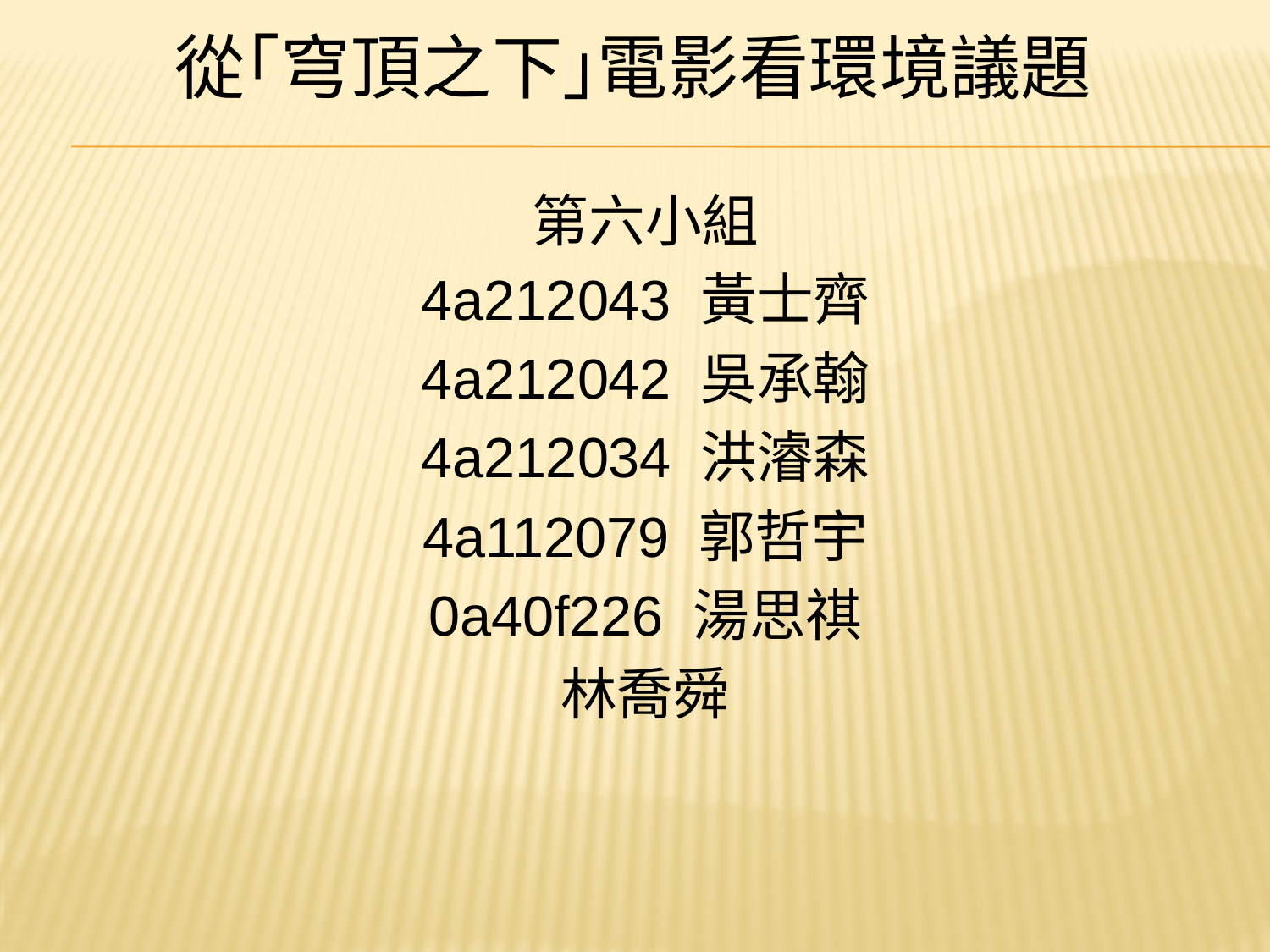

# 從｢穹頂之下｣電影看環境議題
第六小組
4a212043 黃士齊
4a212042 吳承翰
4a212034 洪濬森
4a112079 郭哲宇
0a40f226 湯思祺
林喬舜